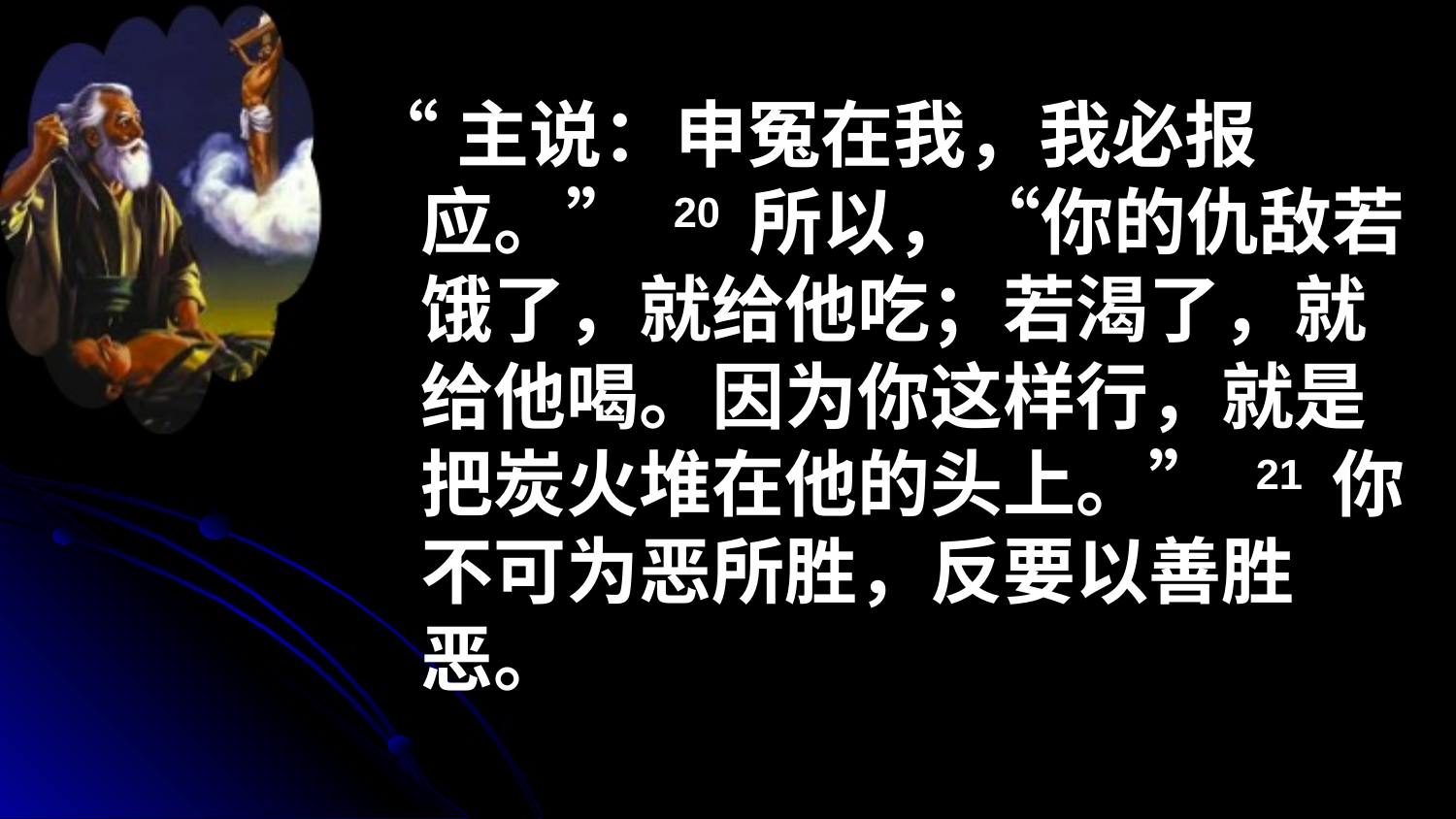

“主说：申冤在我，我必报应。” 20 所以，“你的仇敌若饿了，就给他吃；若渴了，就给他喝。因为你这样行，就是把炭火堆在他的头上。” 21 你不可为恶所胜，反要以善胜恶。